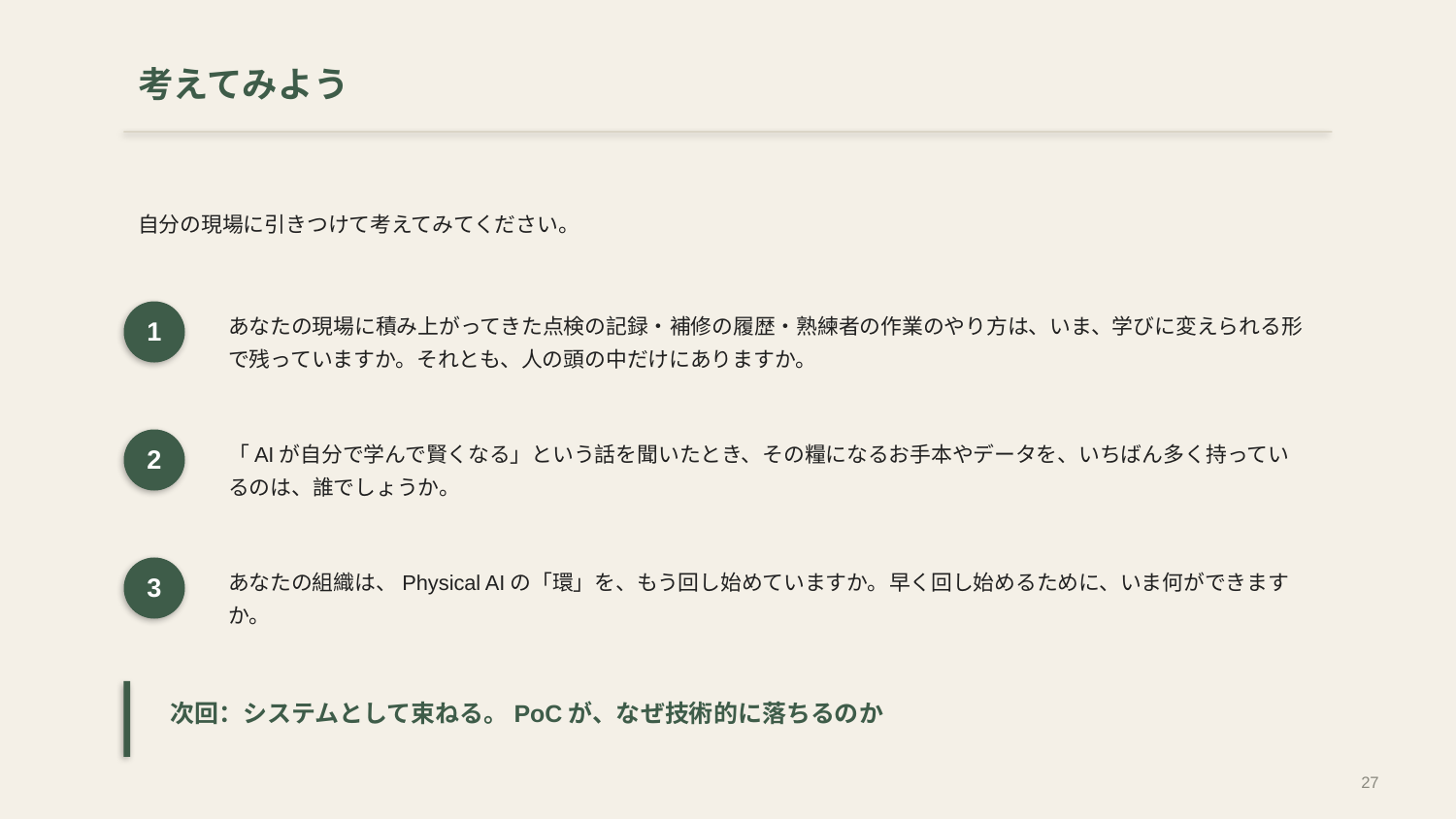

考えてみよう

自分の現場に引きつけて考えてみてください。
あなたの現場に積み上がってきた点検の記録・補修の履歴・熟練者の作業のやり方は、いま、学びに変えられる形で残っていますか。それとも、人の頭の中だけにありますか。

1
「AIが自分で学んで賢くなる」という話を聞いたとき、その糧になるお手本やデータを、いちばん多く持っているのは、誰でしょうか。

2
あなたの組織は、Physical AIの「環」を、もう回し始めていますか。早く回し始めるために、いま何ができますか。

3

次回：システムとして束ねる。PoCが、なぜ技術的に落ちるのか
27